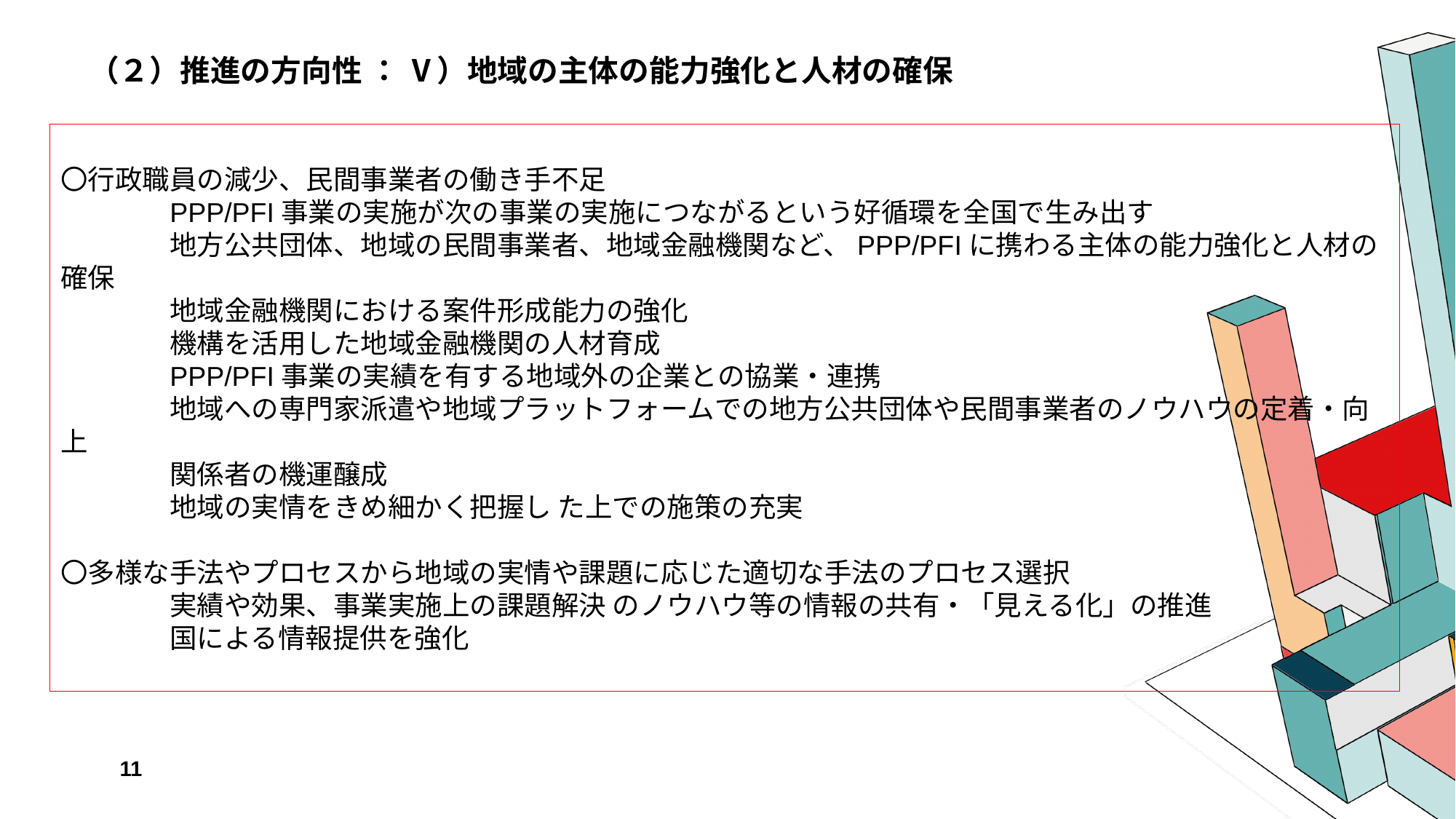

# （２）推進の方向性 ： ⅴ）地域の主体の能力強化と人材の確保

〇行政職員の減少、民間事業者の働き手不足
	PPP/PFI事業の実施が次の事業の実施につながるという好循環を全国で生み出す
	地方公共団体、地域の民間事業者、地域金融機関など、PPP/PFIに携わる主体の能力強化と人材の確保
	地域金融機関における案件形成能力の強化
	機構を活用した地域金融機関の人材育成
	PPP/PFI事業の実績を有する地域外の企業との協業・連携
	地域への専門家派遣や地域プラットフォームでの地方公共団体や民間事業者のノウハウの定着・向上
	関係者の機運醸成
	地域の実情をきめ細かく把握し た上での施策の充実

〇多様な手法やプロセスから地域の実情や課題に応じた適切な手法のプロセス選択
	実績や効果、事業実施上の課題解決 のノウハウ等の情報の共有・「見える化」の推進
	国による情報提供を強化

11